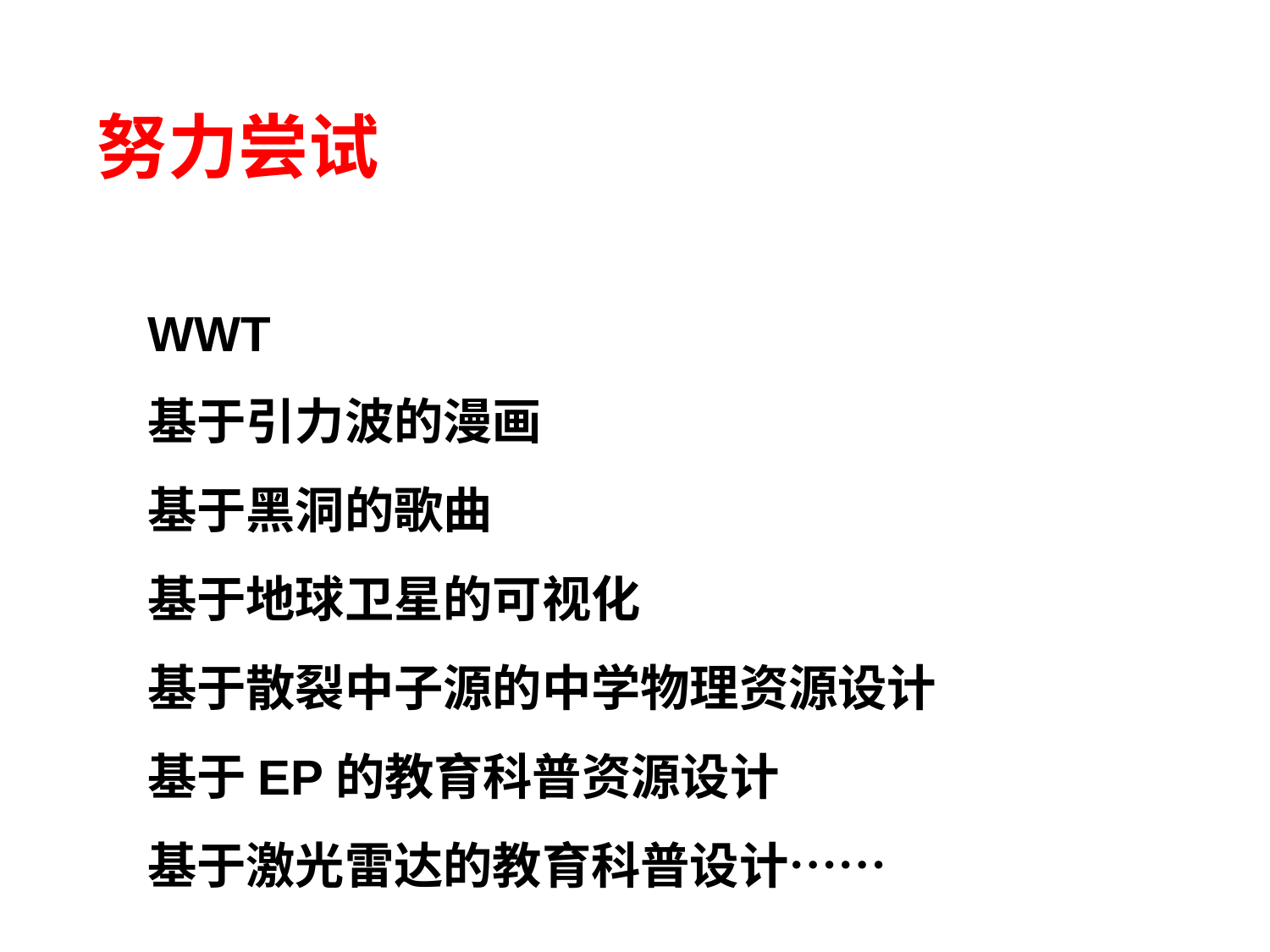

努力尝试
WWT
基于引力波的漫画
基于黑洞的歌曲
基于地球卫星的可视化
基于散裂中子源的中学物理资源设计
基于EP的教育科普资源设计
基于激光雷达的教育科普设计……